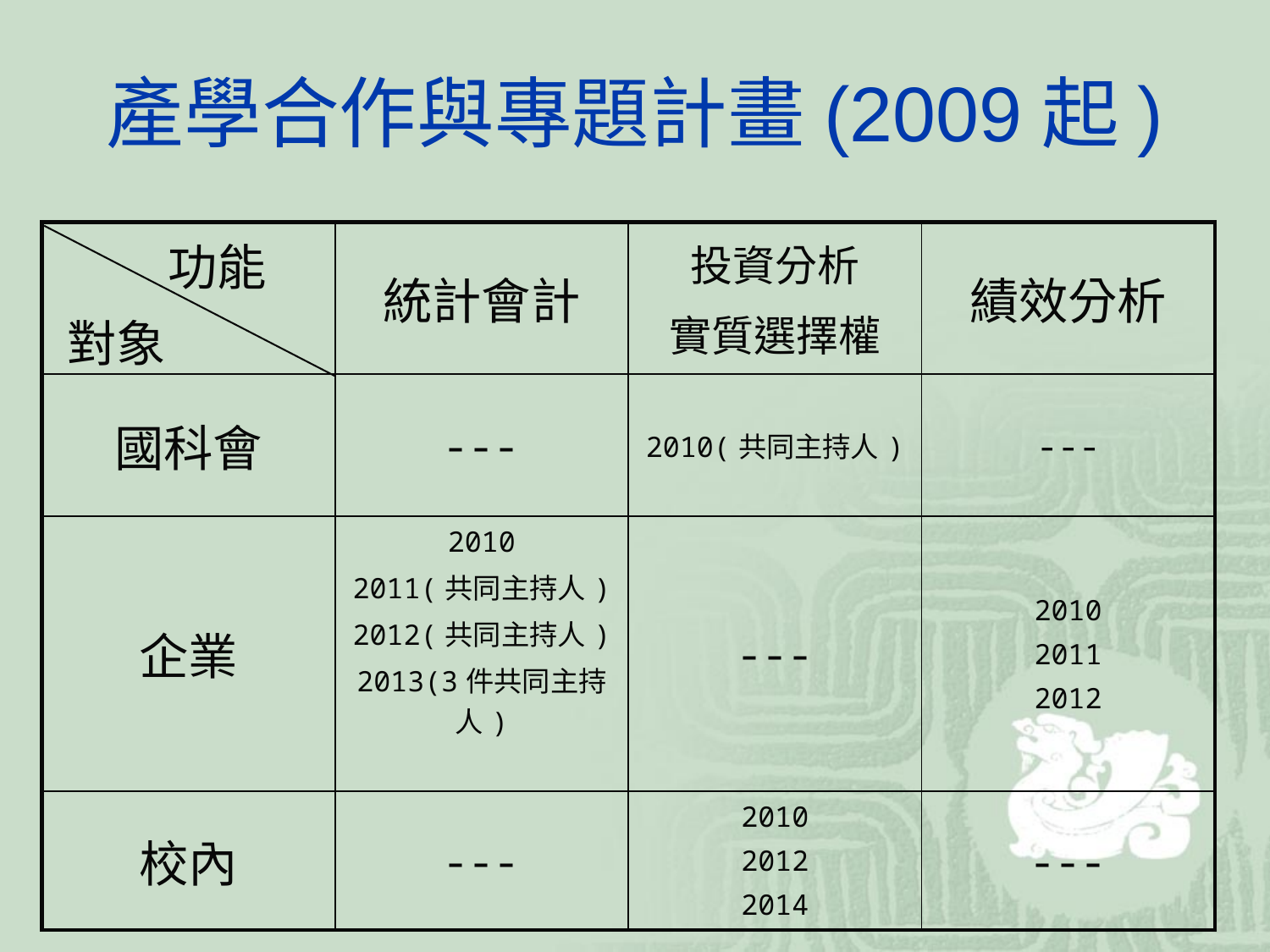

# 產學合作與專題計畫(2009起)
| 功能 | 統計會計 | 投資分析 實質選擇權 | 績效分析 |
| --- | --- | --- | --- |
| 國科會 | --- | 2010(共同主持人) | --- |
| 企業 | 2010 2011(共同主持人) 2012(共同主持人) 2013(3件共同主持人) | --- | 2010 2011 2012 |
| 校內 | --- | 2010 2012 2014 | --- |

對象